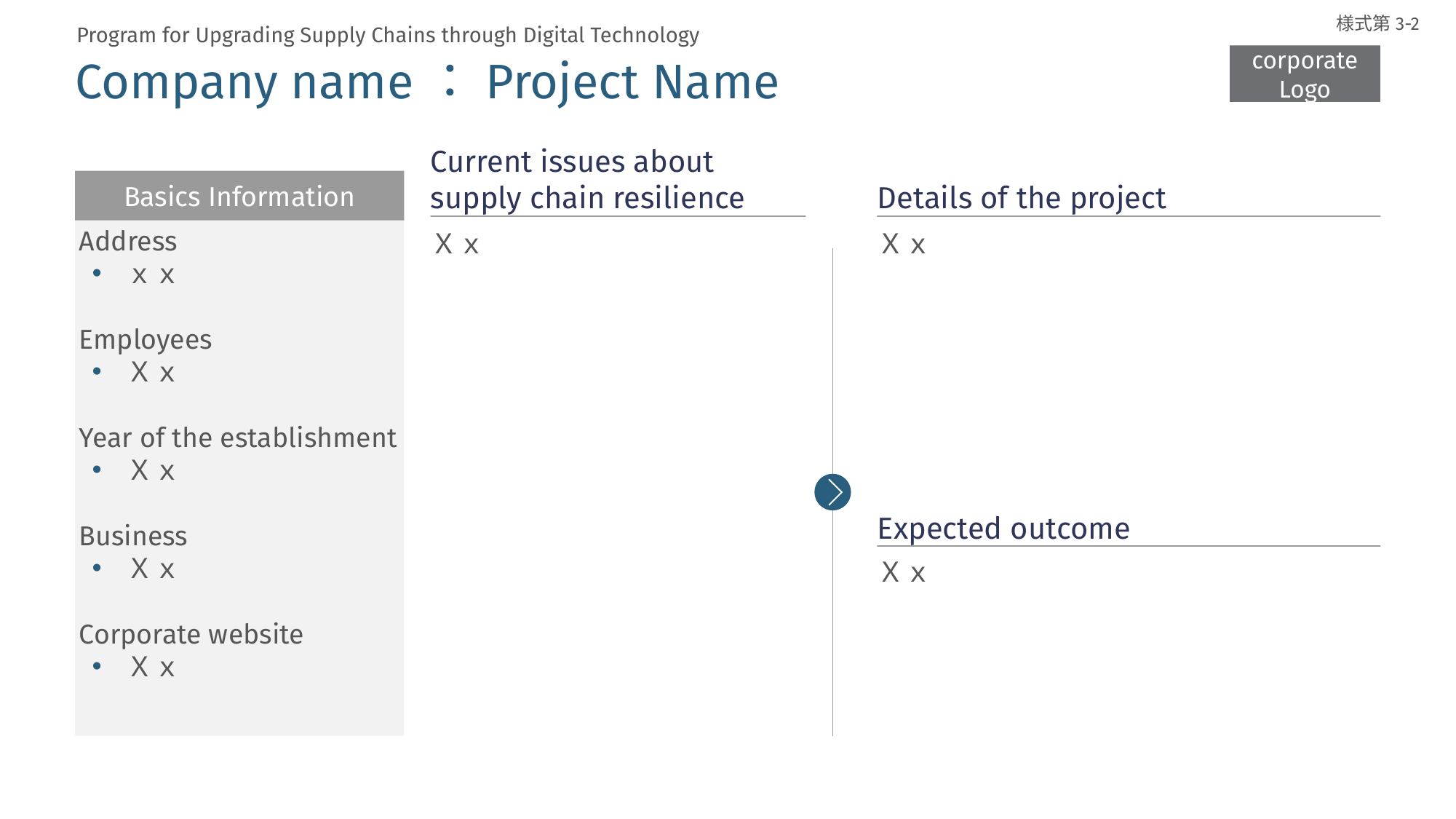

様式第3-2
Program for Upgrading Supply Chains through Digital Technology
corporate Logo
# Company name：Project Name
Basics Information
Current issues about
supply chain resilience
Details of the project
Ｘｘ
Ｘｘ

Expected outcome
Ｘｘ
Address
ｘｘ

Employees
Ｘｘ

Year of the establishment
Ｘｘ

Business
Ｘｘ

Corporate website
Ｘｘ